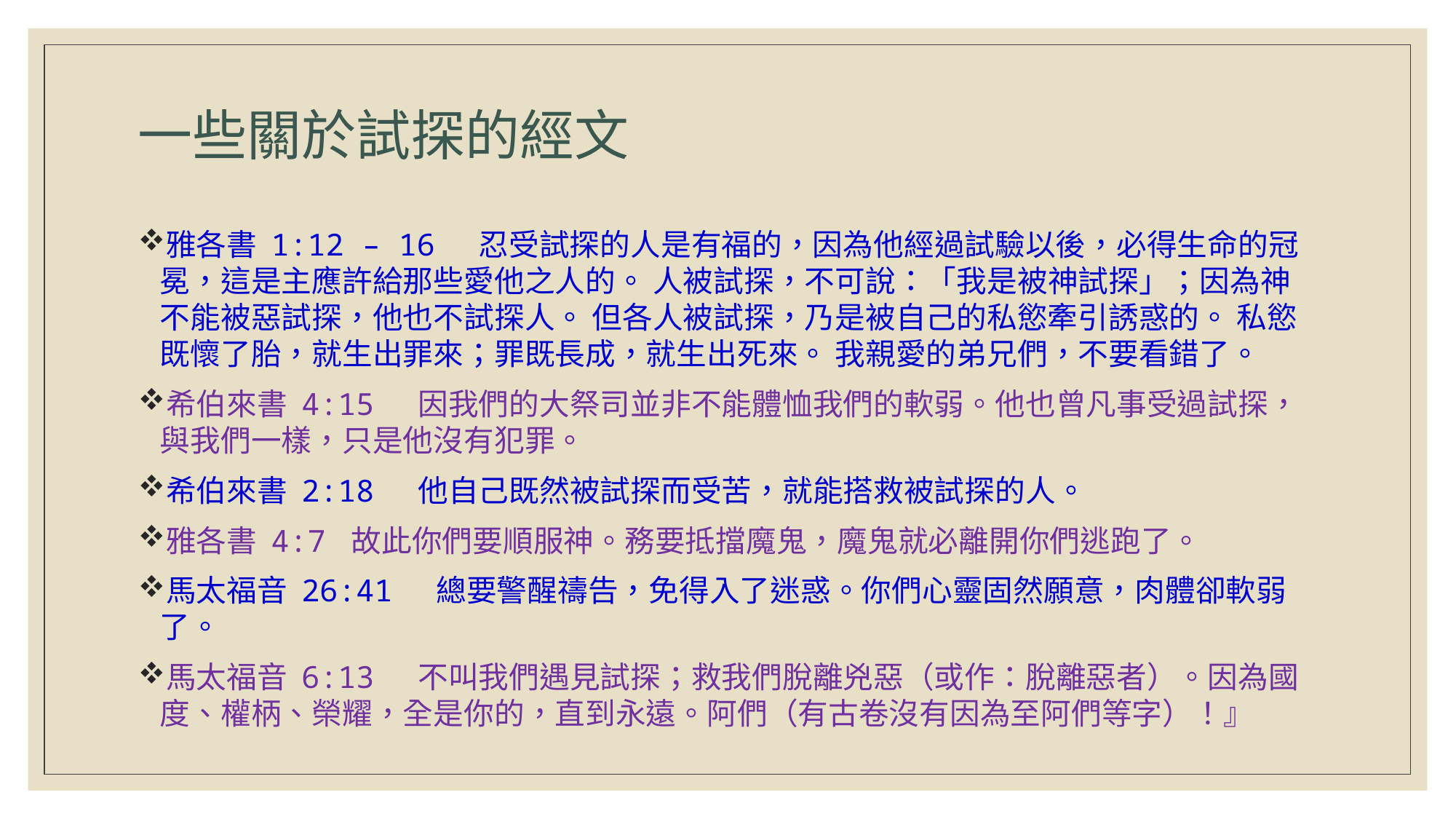

# 一些關於試探的經文
雅各書 1:12 – 16  忍受試探的人是有福的，因為他經過試驗以後，必得生命的冠冕，這是主應許給那些愛他之人的。 人被試探，不可說：「我是被神試探」；因為神不能被惡試探，他也不試探人。 但各人被試探，乃是被自己的私慾牽引誘惑的。 私慾既懷了胎，就生出罪來；罪既長成，就生出死來。 我親愛的弟兄們，不要看錯了。
希伯來書 4:15  因我們的大祭司並非不能體恤我們的軟弱。他也曾凡事受過試探，與我們一樣，只是他沒有犯罪。
希伯來書 2:18  他自己既然被試探而受苦，就能搭救被試探的人。
雅各書 4:7 故此你們要順服神。務要抵擋魔鬼，魔鬼就必離開你們逃跑了。
馬太福音 26:41  總要警醒禱告，免得入了迷惑。你們心靈固然願意，肉體卻軟弱了。
馬太福音 6:13  不叫我們遇見試探；救我們脫離兇惡（或作：脫離惡者）。因為國度、權柄、榮耀，全是你的，直到永遠。阿們（有古卷沒有因為至阿們等字）！』